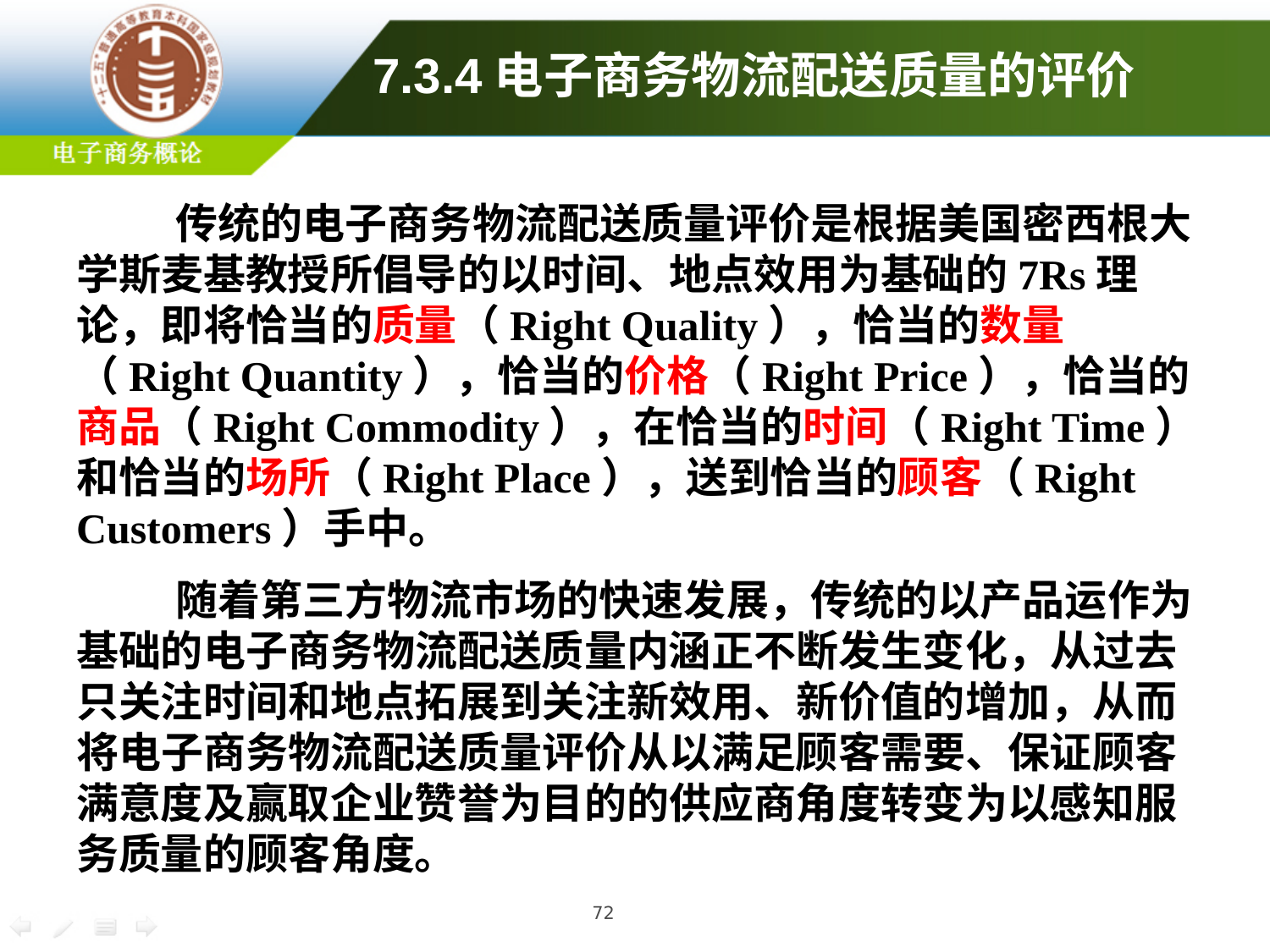

# 7.3.4电子商务物流配送质量的评价
传统的电子商务物流配送质量评价是根据美国密西根大学斯麦基教授所倡导的以时间、地点效用为基础的7Rs理论，即将恰当的质量（Right Quality），恰当的数量（Right Quantity），恰当的价格（Right Price），恰当的商品（Right Commodity），在恰当的时间（Right Time）和恰当的场所（Right Place），送到恰当的顾客（Right Customers）手中。
随着第三方物流市场的快速发展，传统的以产品运作为基础的电子商务物流配送质量内涵正不断发生变化，从过去只关注时间和地点拓展到关注新效用、新价值的增加，从而将电子商务物流配送质量评价从以满足顾客需要、保证顾客满意度及赢取企业赞誉为目的的供应商角度转变为以感知服务质量的顾客角度。
72